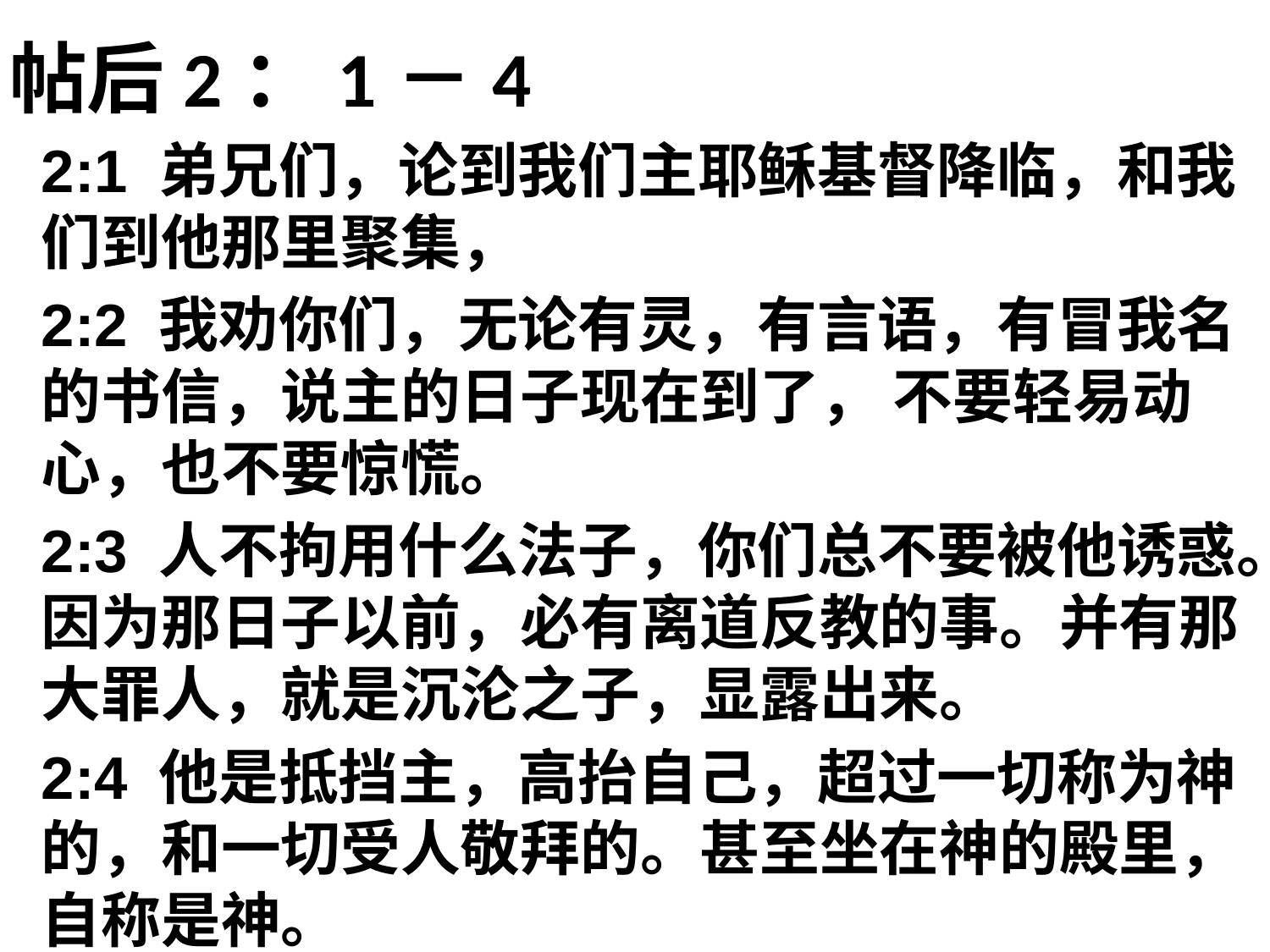

# 帖后2：1－4
2:1 弟兄们，论到我们主耶稣基督降临，和我们到他那里聚集，
2:2 我劝你们，无论有灵，有言语，有冒我名的书信，说主的日子现在到了， 不要轻易动心，也不要惊慌。
2:3 人不拘用什么法子，你们总不要被他诱惑。因为那日子以前，必有离道反教的事。并有那大罪人，就是沉沦之子，显露出来。
2:4 他是抵挡主，高抬自己，超过一切称为神的，和一切受人敬拜的。甚至坐在神的殿里，自称是神。